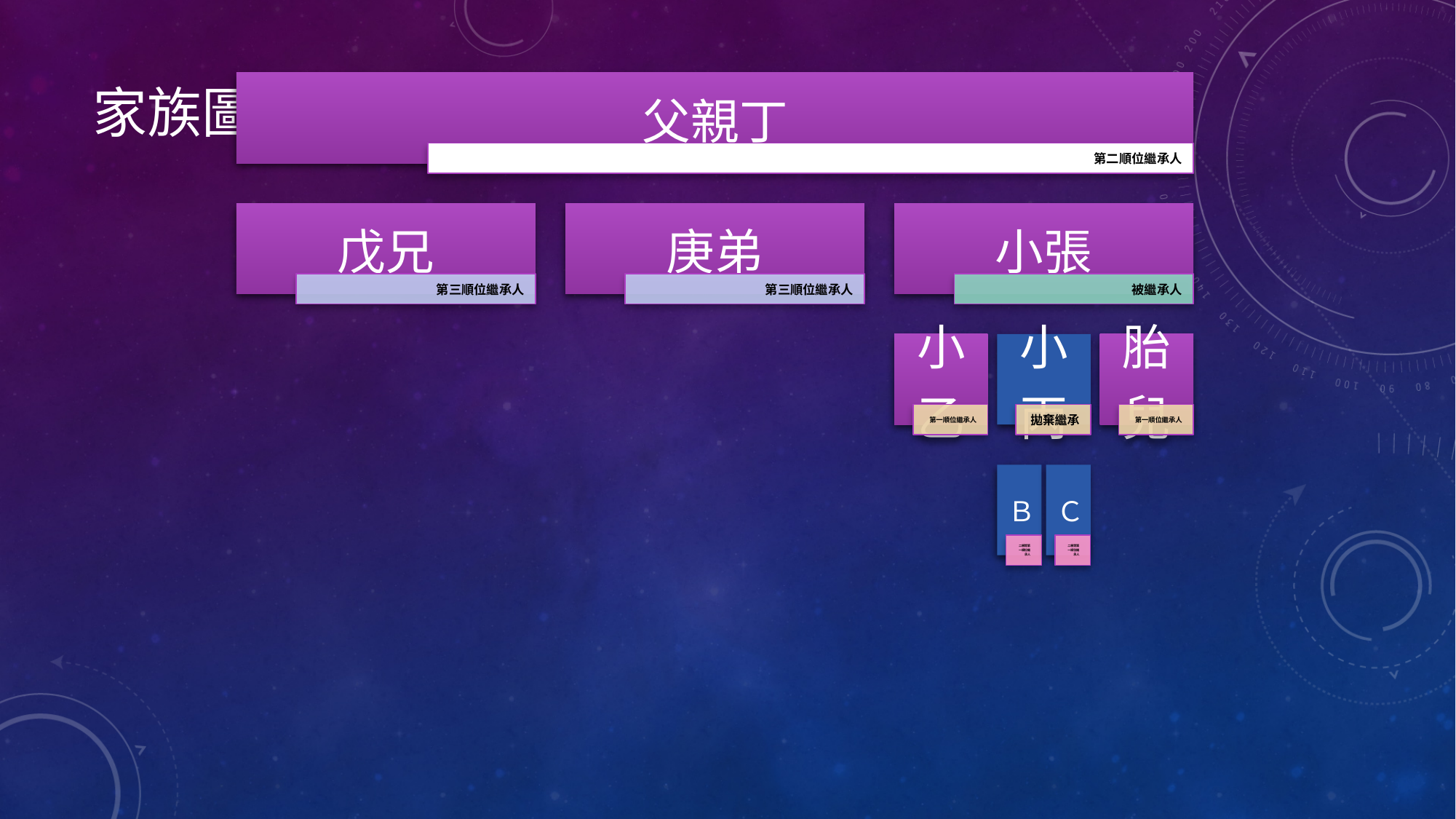

# 家族圖表
父親丁
第二順位繼承人
戊兄
第三順位繼承人
庚弟
第三順位繼承人
小張
被繼承人
小乙
第一順位繼承人
小丙
拋棄繼承
胎兒
第一順位繼承人
Ｂ
二親等第一順位繼承人
Ｃ
二親等第一順位繼承人